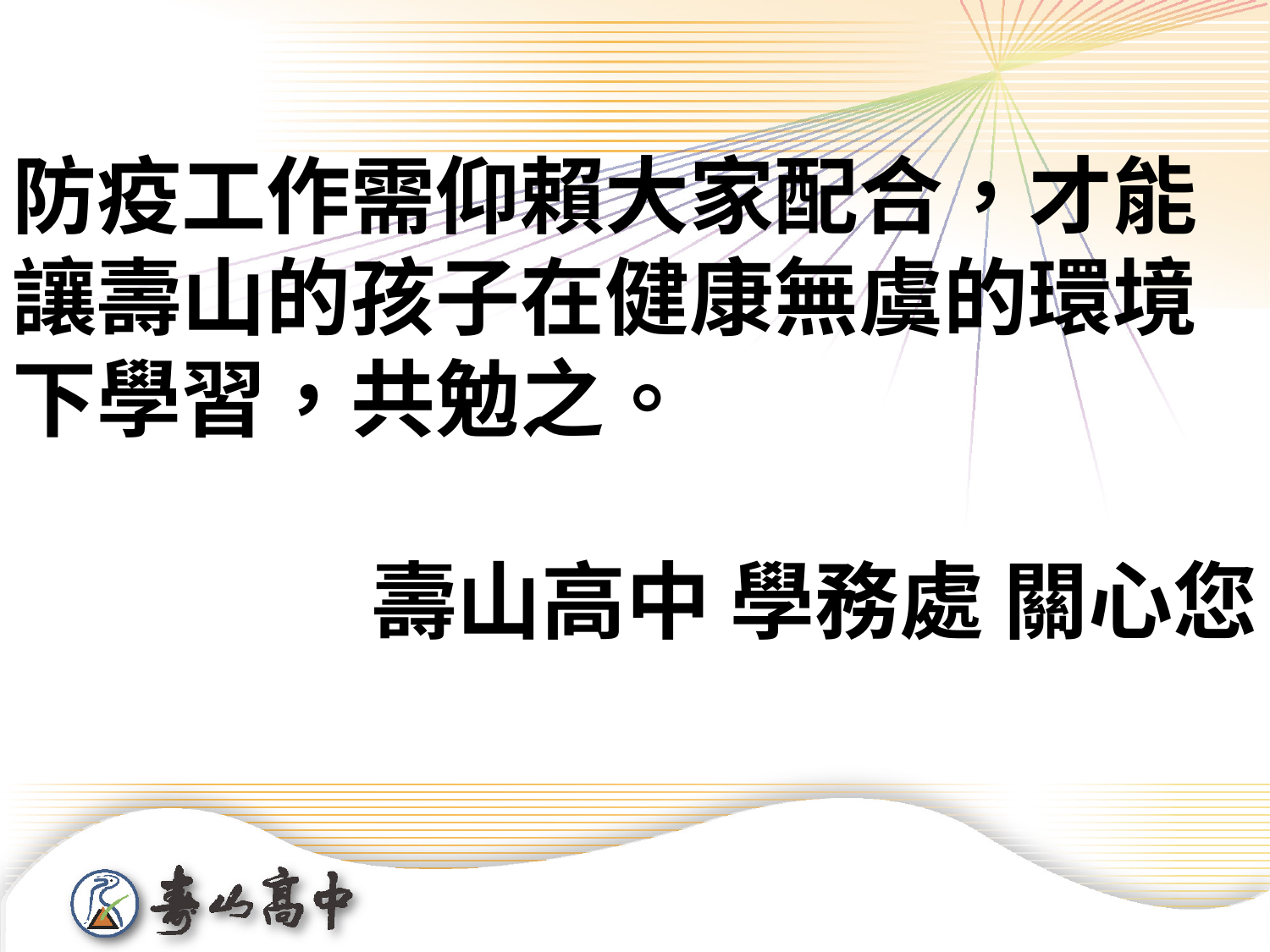

防疫工作需仰賴大家配合，才能讓壽山的孩子在健康無虞的環境下學習，共勉之。

壽山高中 學務處 關心您